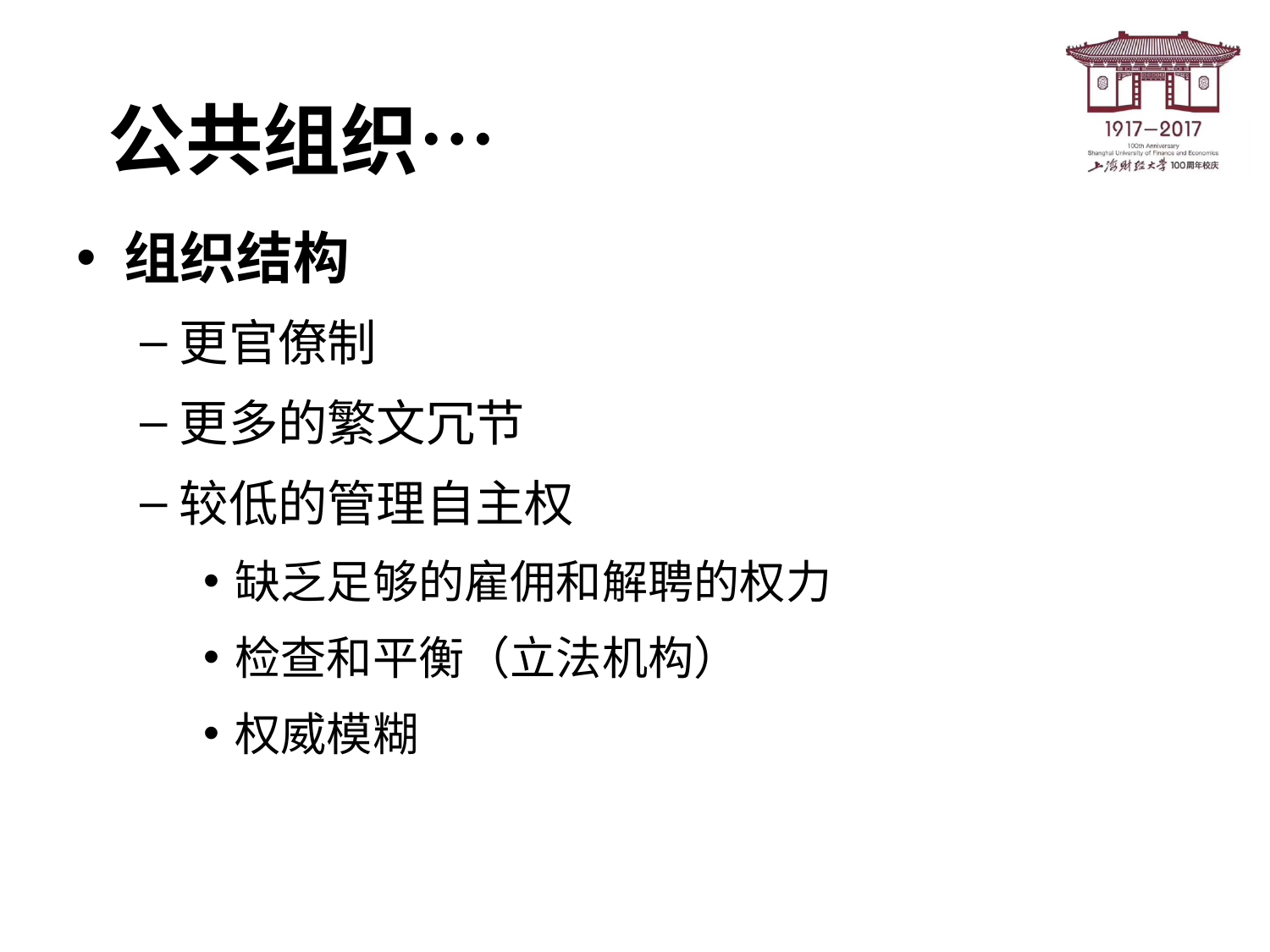

# 公共组织…
组织结构
更官僚制
更多的繁文冗节
较低的管理自主权
缺乏足够的雇佣和解聘的权力
检查和平衡（立法机构）
权威模糊